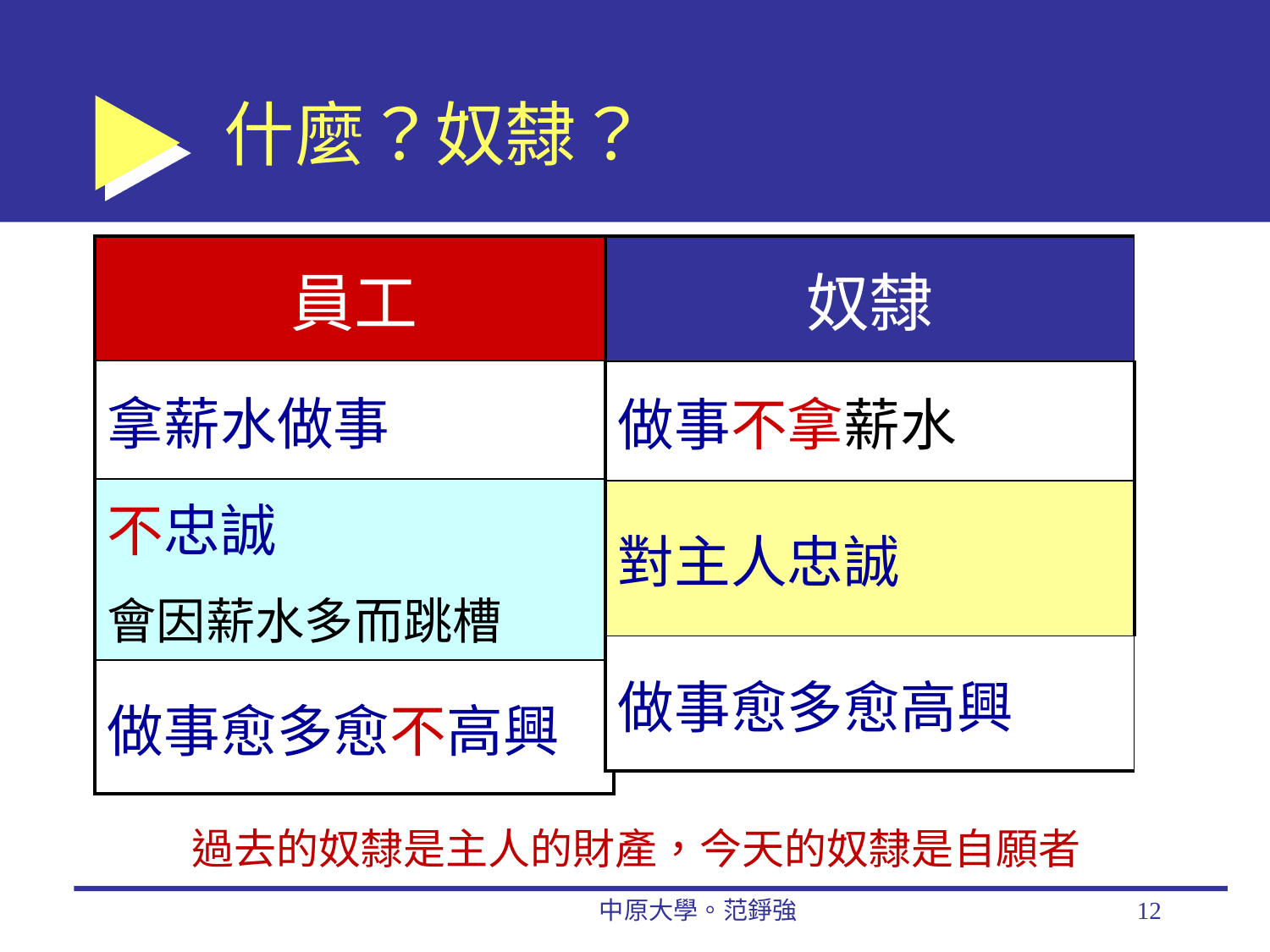

# 什麼？奴隸？
| 員工 |
| --- |
| 拿薪水做事 |
| 不忠誠 會因薪水多而跳槽 |
| 做事愈多愈不高興 |
| 奴隸 |
| --- |
| 做事不拿薪水 |
| 對主人忠誠 |
| 做事愈多愈高興 |
過去的奴隸是主人的財產，今天的奴隸是自願者
中原大學。范錚強
12